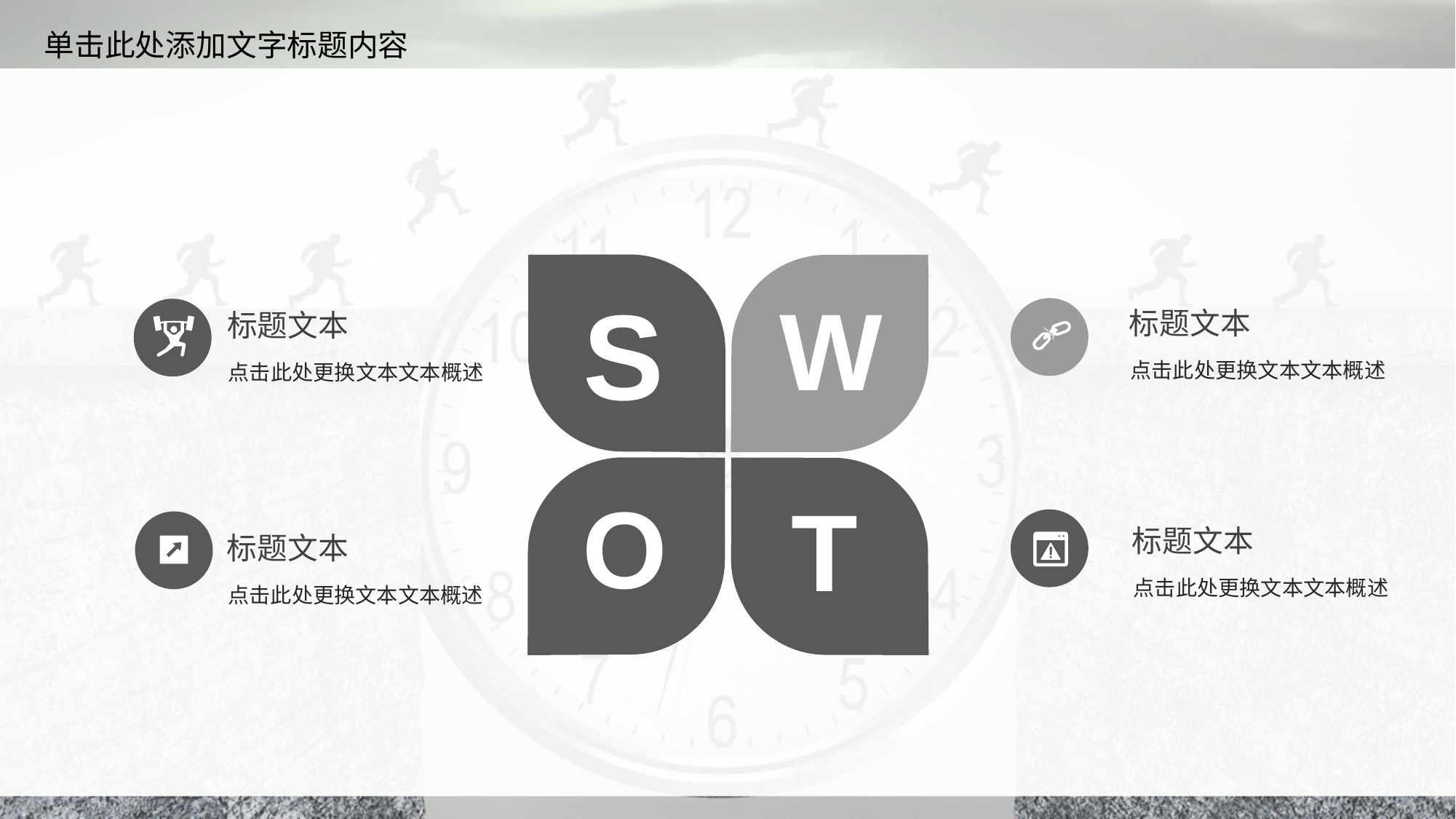

S

W

标题文本
点击此处更换文本文本概述

标题文本
点击此处更换文本文本概述

T

O

标题文本
点击此处更换文本文本概述

标题文本
点击此处更换文本文本概述